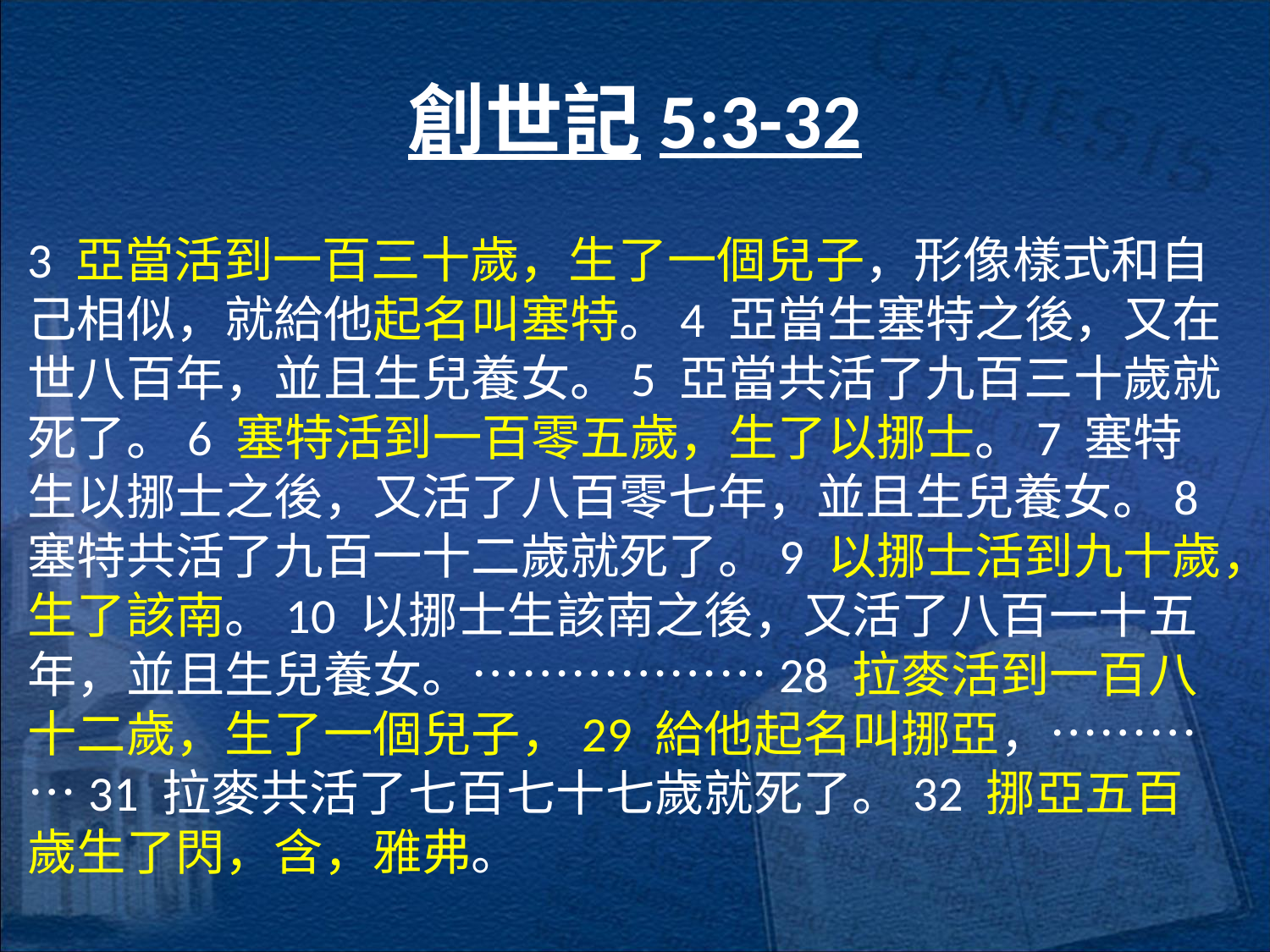

# 創世記5:3-32
3 亞當活到一百三十歲，生了一個兒子，形像樣式和自己相似，就給他起名叫塞特。4 亞當生塞特之後，又在世八百年，並且生兒養女。5 亞當共活了九百三十歲就死了。6 塞特活到一百零五歲，生了以挪士。7 塞特生以挪士之後，又活了八百零七年，並且生兒養女。8 塞特共活了九百一十二歲就死了。9 以挪士活到九十歲，生了該南。10 以挪士生該南之後，又活了八百一十五年，並且生兒養女。………………28 拉麥活到一百八十二歲，生了一個兒子，29 給他起名叫挪亞，…………31 拉麥共活了七百七十七歲就死了。32 挪亞五百歲生了閃，含，雅弗。